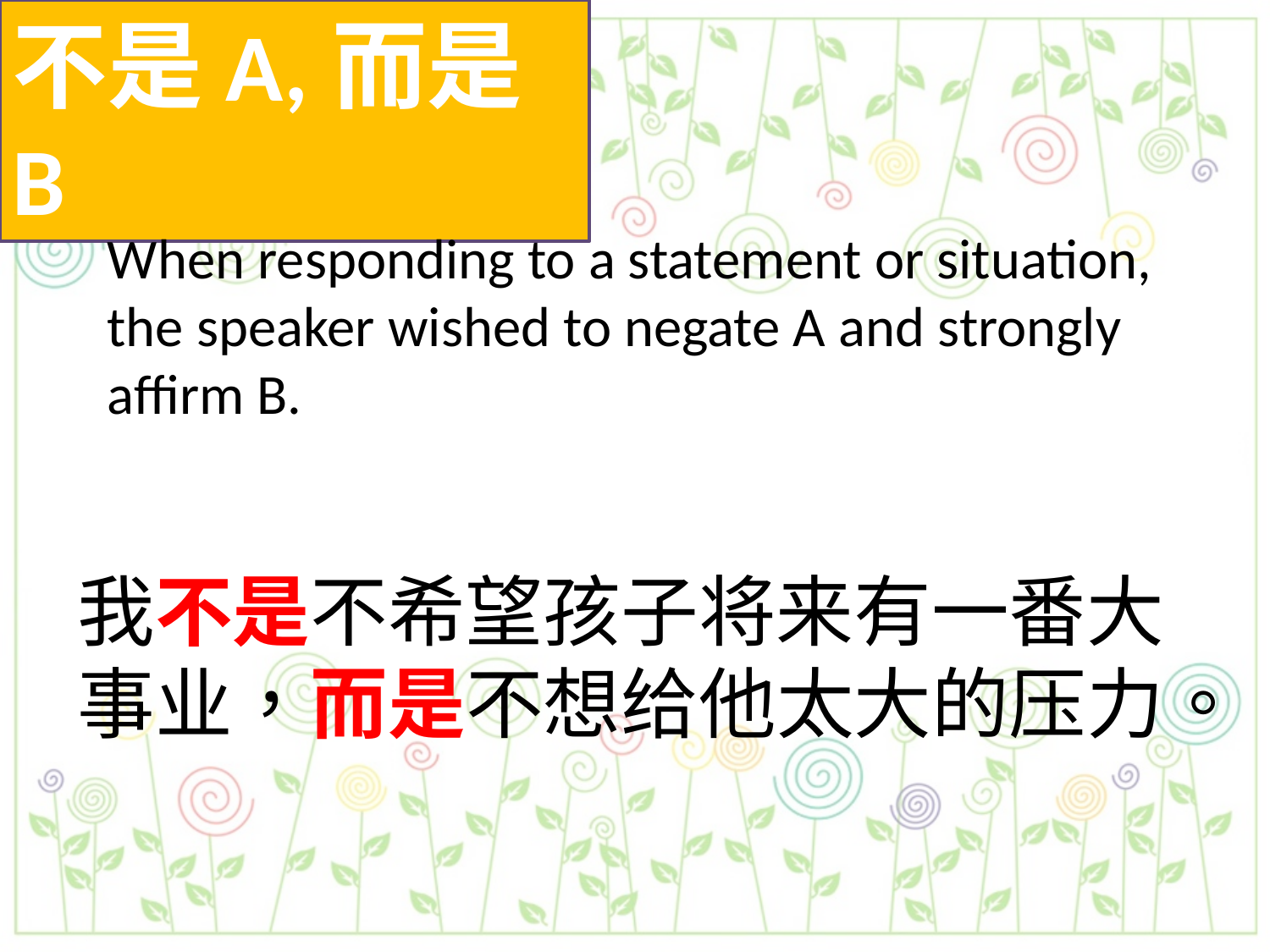

不是A,而是B
When responding to a statement or situation, the speaker wished to negate A and strongly affirm B.
我不是不希望孩子将来有一番大事业，而是不想给他太大的压力。